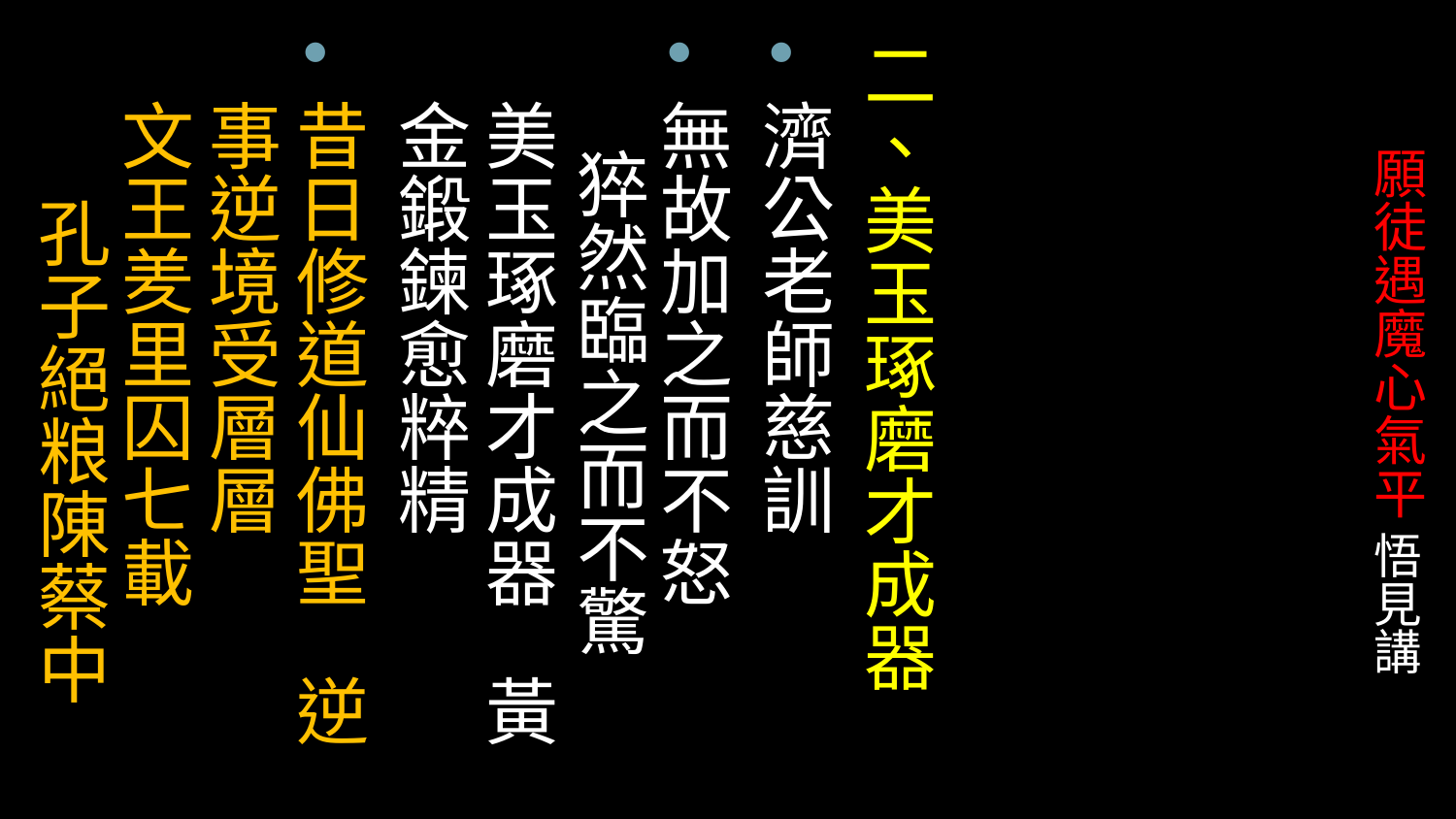

二、美玉琢磨才成器
濟公老師慈訓
無故加之而不怒              猝然臨之而不驚 
美玉琢磨才成器    黃金鍛鍊愈粹精
昔日修道仙佛聖    逆事逆境受層層 
文王羑里囚七載                 孔子絕粮陳蔡中
# 願徒遇魔心氣平 悟見講